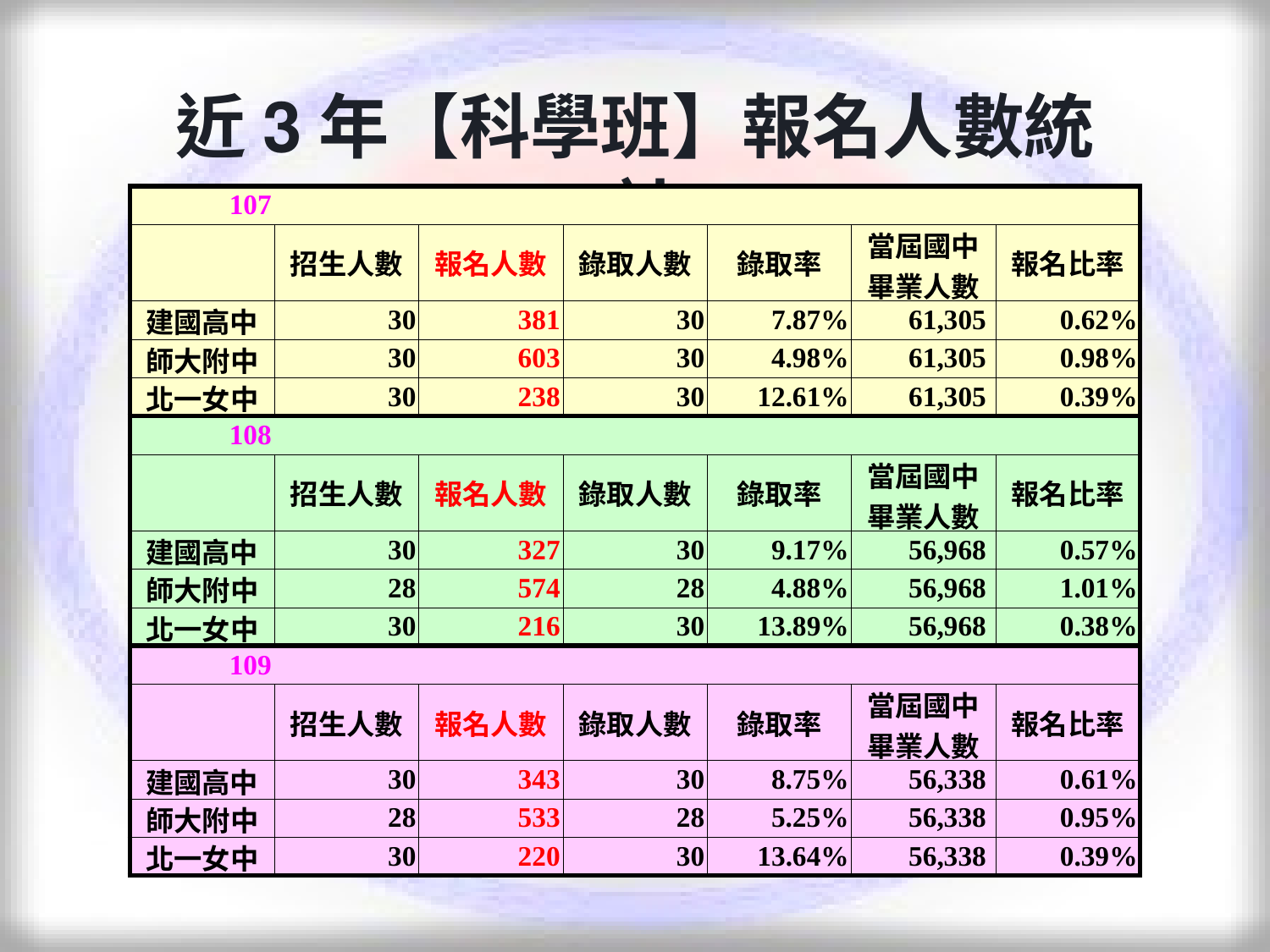

近3年【科學班】報名人數統計
| 107 |  |  |  |  |  |  |
| --- | --- | --- | --- | --- | --- | --- |
|  | 招生人數 | 報名人數 | 錄取人數 | 錄取率 | 當屆國中 畢業人數 | 報名比率 |
| 建國高中 | 30 | 381 | 30 | 7.87% | 61,305 | 0.62% |
| 師大附中 | 30 | 603 | 30 | 4.98% | 61,305 | 0.98% |
| 北一女中 | 30 | 238 | 30 | 12.61% | 61,305 | 0.39% |
| 108 |  |  |  |  |  |  |
|  | 招生人數 | 報名人數 | 錄取人數 | 錄取率 | 當屆國中 畢業人數 | 報名比率 |
| 建國高中 | 30 | 327 | 30 | 9.17% | 56,968 | 0.57% |
| 師大附中 | 28 | 574 | 28 | 4.88% | 56,968 | 1.01% |
| 北一女中 | 30 | 216 | 30 | 13.89% | 56,968 | 0.38% |
| 109 |  |  |  |  |  |  |
|  | 招生人數 | 報名人數 | 錄取人數 | 錄取率 | 當屆國中 畢業人數 | 報名比率 |
| 建國高中 | 30 | 343 | 30 | 8.75% | 56,338 | 0.61% |
| 師大附中 | 28 | 533 | 28 | 5.25% | 56,338 | 0.95% |
| 北一女中 | 30 | 220 | 30 | 13.64% | 56,338 | 0.39% |